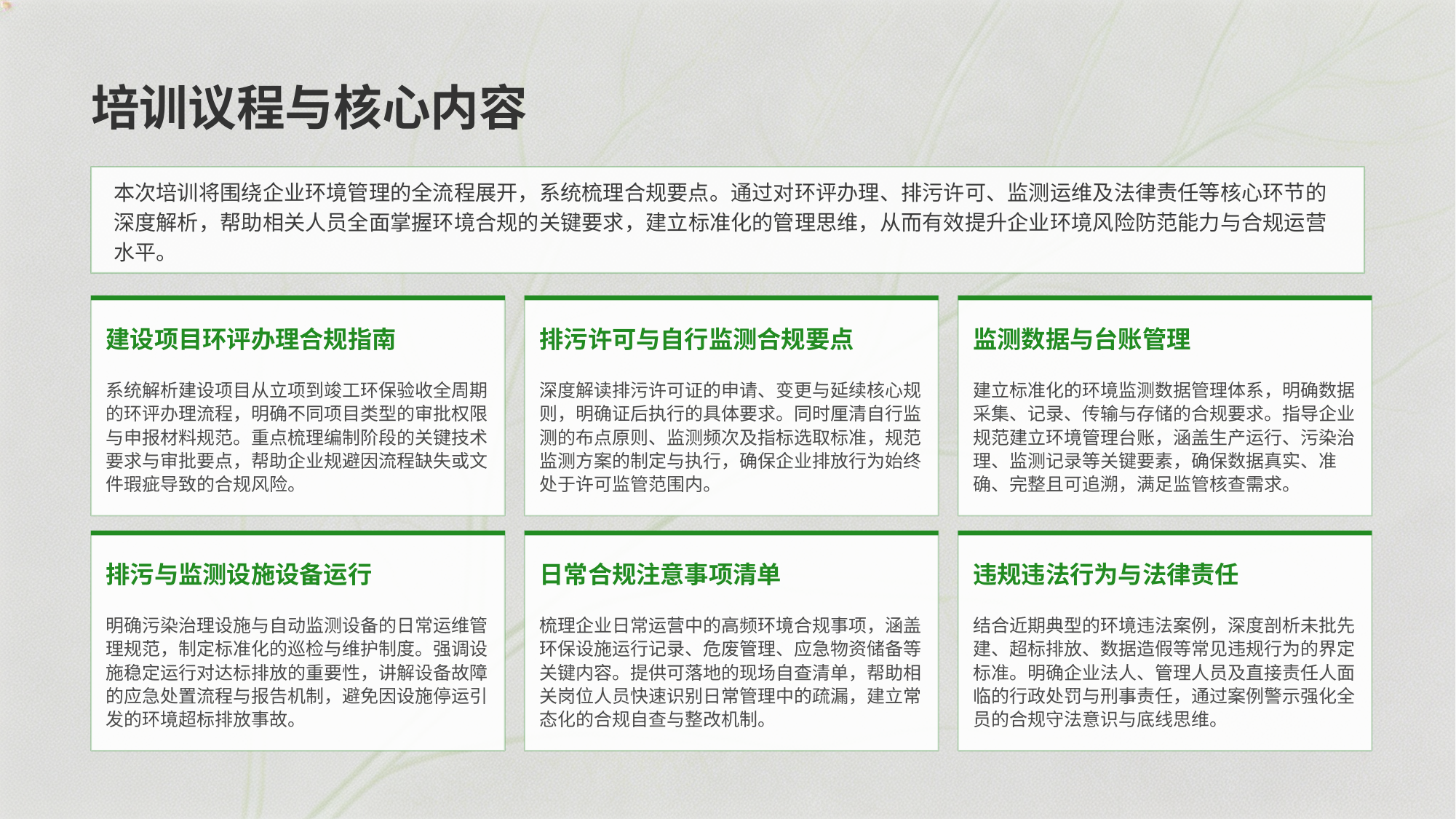

培训议程与核心内容

本次培训将围绕企业环境管理的全流程展开，系统梳理合规要点。通过对环评办理、排污许可、监测运维及法律责任等核心环节的深度解析，帮助相关人员全面掌握环境合规的关键要求，建立标准化的管理思维，从而有效提升企业环境风险防范能力与合规运营水平。

建设项目环评办理合规指南
排污许可与自行监测合规要点
监测数据与台账管理
系统解析建设项目从立项到竣工环保验收全周期的环评办理流程，明确不同项目类型的审批权限与申报材料规范。重点梳理编制阶段的关键技术要求与审批要点，帮助企业规避因流程缺失或文件瑕疵导致的合规风险。
深度解读排污许可证的申请、变更与延续核心规则，明确证后执行的具体要求。同时厘清自行监测的布点原则、监测频次及指标选取标准，规范监测方案的制定与执行，确保企业排放行为始终处于许可监管范围内。
建立标准化的环境监测数据管理体系，明确数据采集、记录、传输与存储的合规要求。指导企业规范建立环境管理台账，涵盖生产运行、污染治理、监测记录等关键要素，确保数据真实、准确、完整且可追溯，满足监管核查需求。

排污与监测设施设备运行
日常合规注意事项清单
违规违法行为与法律责任
明确污染治理设施与自动监测设备的日常运维管理规范，制定标准化的巡检与维护制度。强调设施稳定运行对达标排放的重要性，讲解设备故障的应急处置流程与报告机制，避免因设施停运引发的环境超标排放事故。
梳理企业日常运营中的高频环境合规事项，涵盖环保设施运行记录、危废管理、应急物资储备等关键内容。提供可落地的现场自查清单，帮助相关岗位人员快速识别日常管理中的疏漏，建立常态化的合规自查与整改机制。
结合近期典型的环境违法案例，深度剖析未批先建、超标排放、数据造假等常见违规行为的界定标准。明确企业法人、管理人员及直接责任人面临的行政处罚与刑事责任，通过案例警示强化全员的合规守法意识与底线思维。